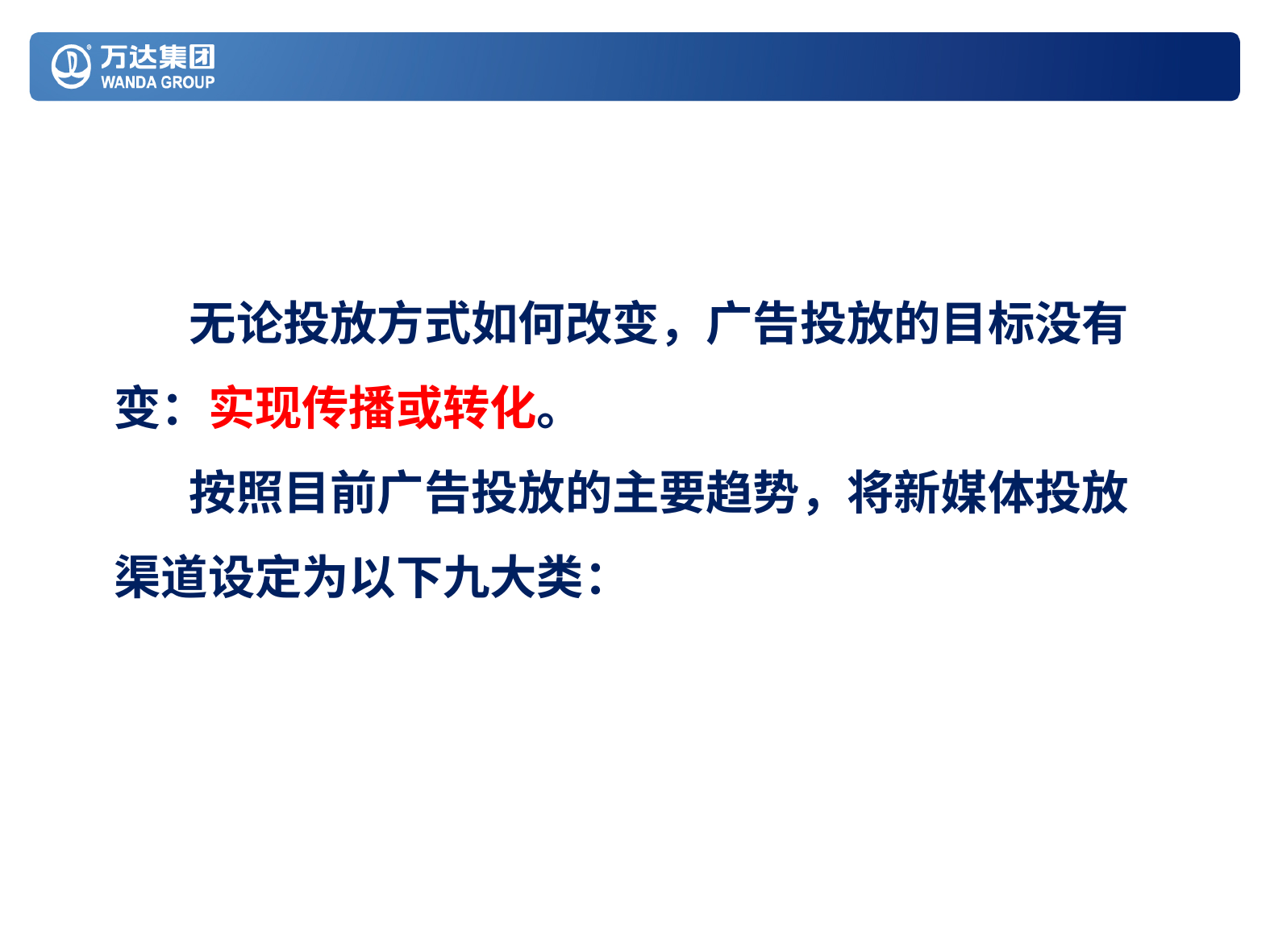

无论投放方式如何改变，广告投放的目标没有变：实现传播或转化。
      按照目前广告投放的主要趋势，将新媒体投放渠道设定为以下九大类：